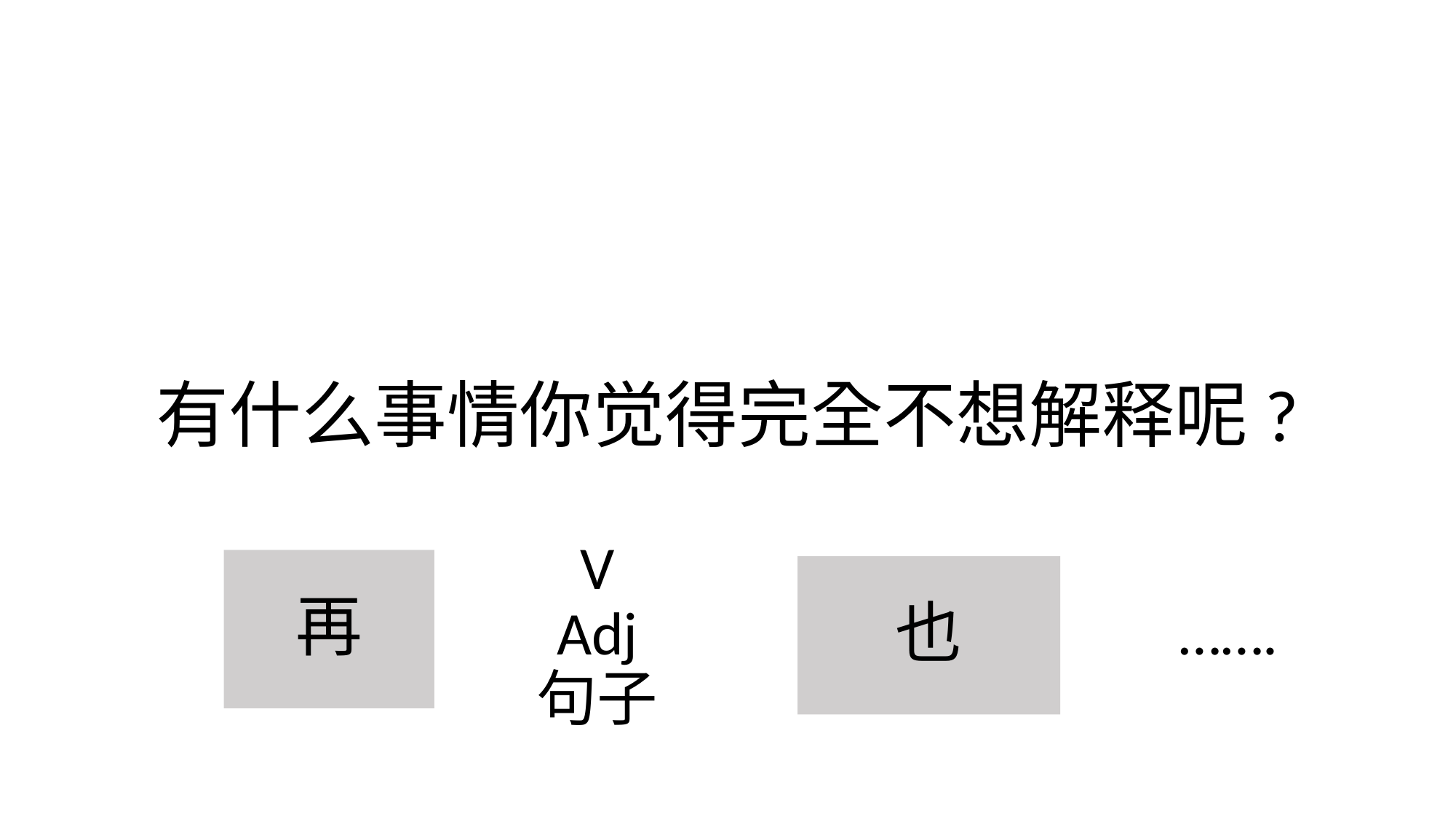

# 有什么事情你觉得完全不想解释呢?
V
Adj
句子
…….
再
也